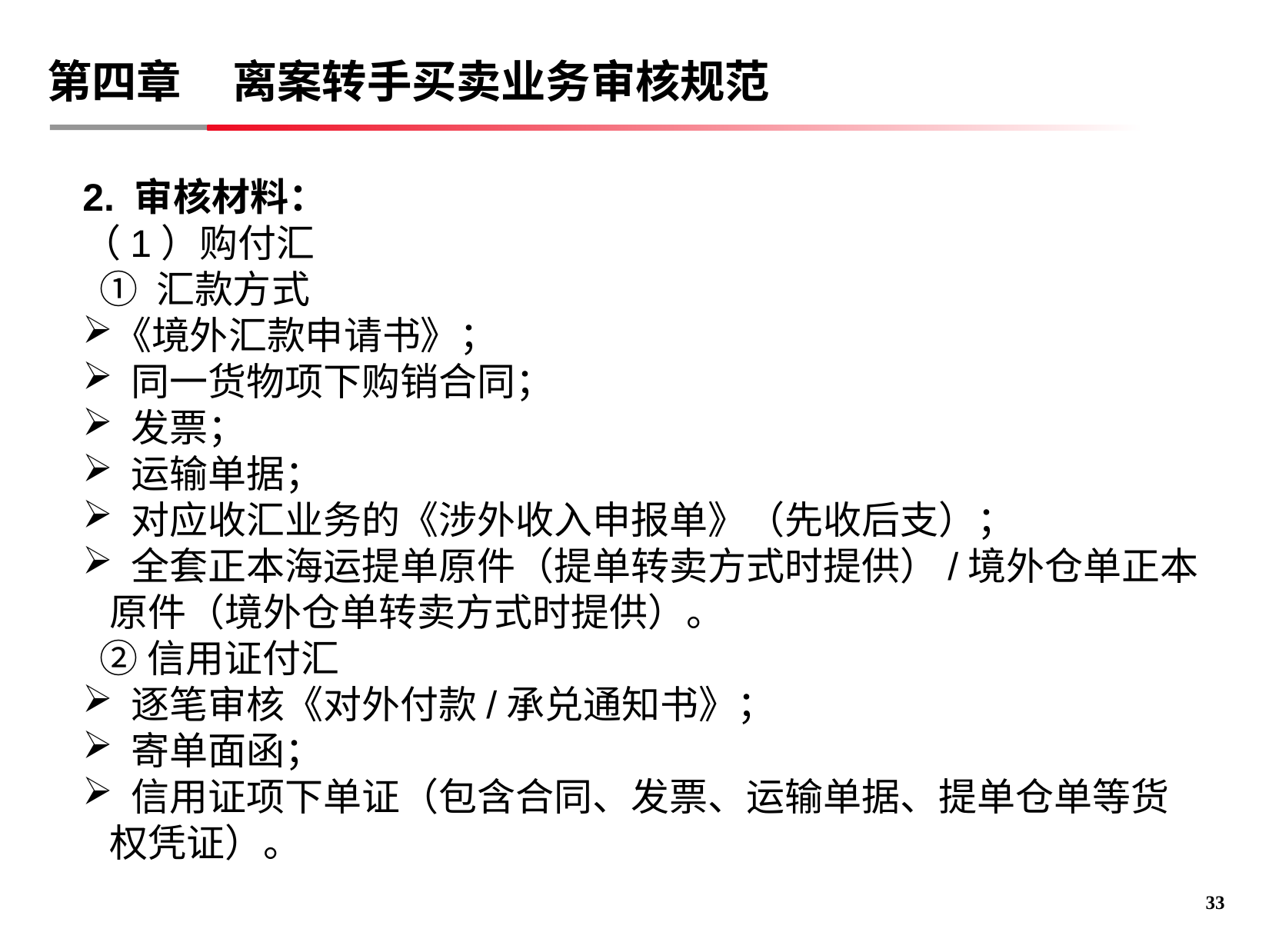

# 第四章     离案转手买卖业务审核规范
2. 审核材料：
（1）购付汇
  ① 汇款方式
《境外汇款申请书》；
 同一货物项下购销合同；
 发票；
 运输单据；
 对应收汇业务的《涉外收入申报单》（先收后支）；
 全套正本海运提单原件（提单转卖方式时提供）/境外仓单正本原件（境外仓单转卖方式时提供）。
  ②信用证付汇
 逐笔审核《对外付款/承兑通知书》；
 寄单面函；
 信用证项下单证（包含合同、发票、运输单据、提单仓单等货权凭证）。

33